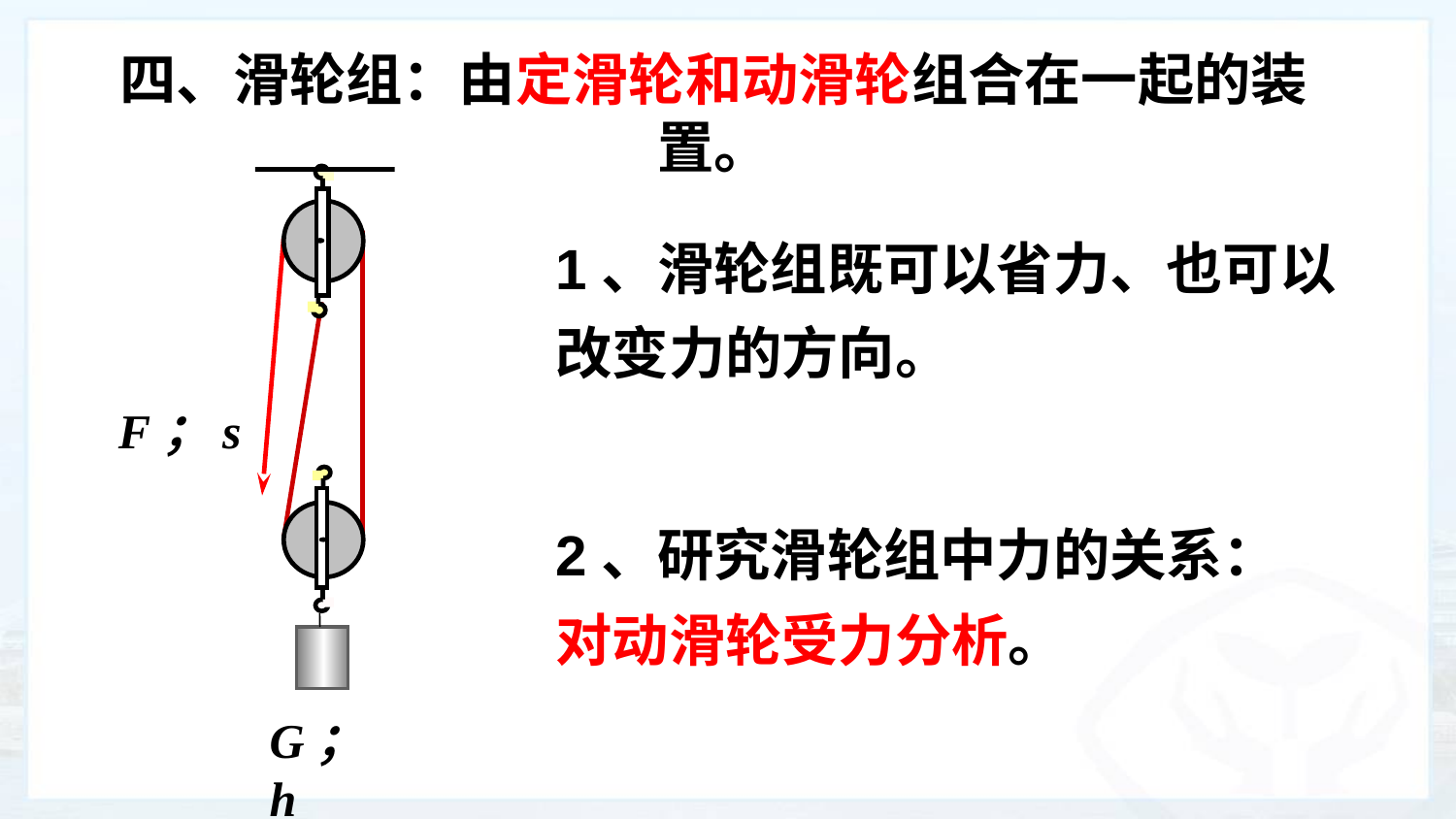

四、滑轮组：由定滑轮和动滑轮组合在一起的装置。

F；s

G；h
1、滑轮组既可以省力、也可以改变力的方向。

2、研究滑轮组中力的关系：对动滑轮受力分析。